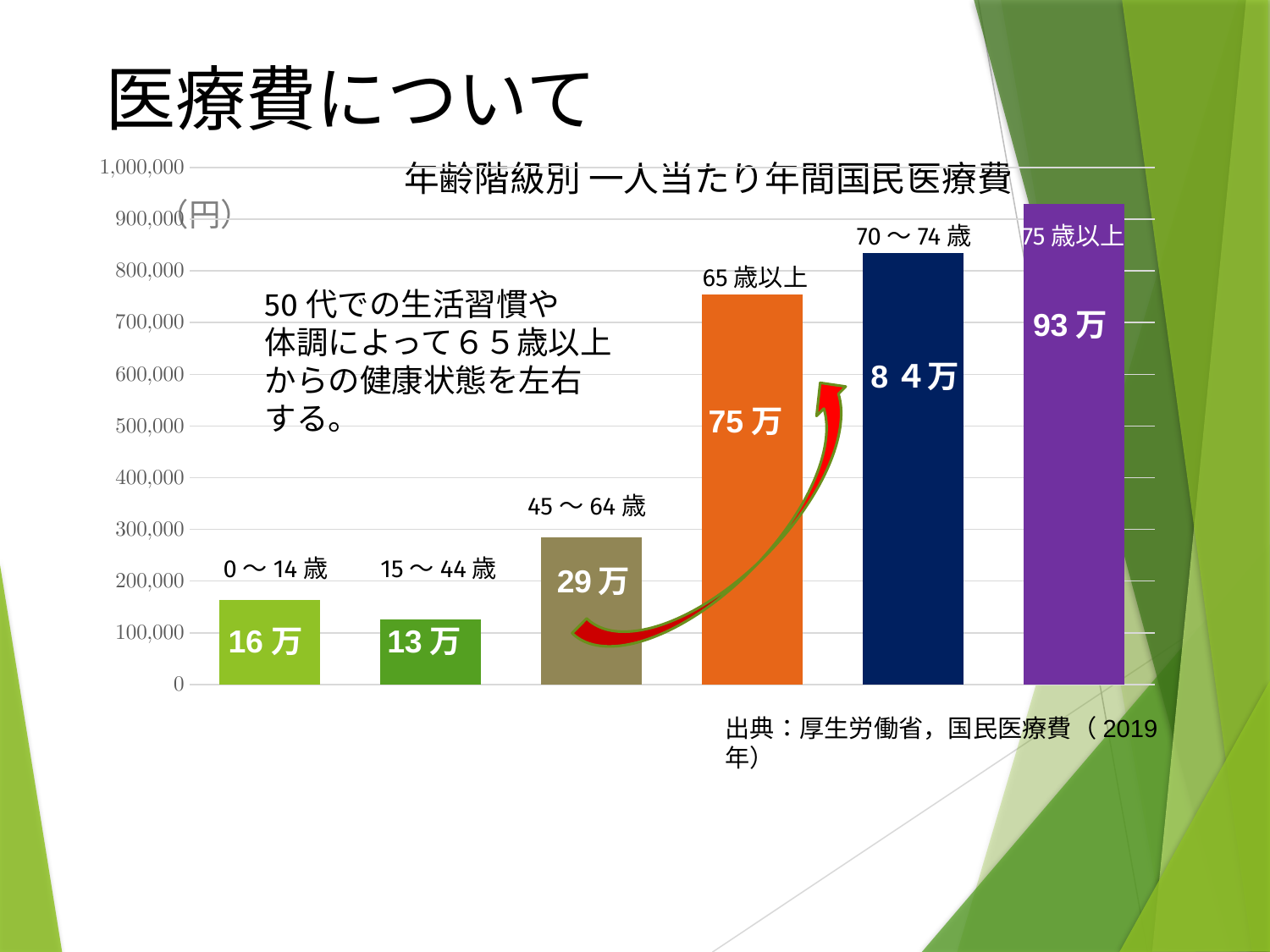

医療費について

### Chart

| Category | 系列 1 |
|---|---|
| 0～14歳 | 164000.0 |
| 15～44歳 | 126000.0 |
| 45～64歳 | 285000.0 |
| 65歳以上 | 754000.0 |
| 70～74歳（再掲） | 835000.0 |
| 75歳以上（再掲） | 930000.0 |
50代での生活習慣や
体調によって６５歳以上
からの健康状態を左右
する。
93万
8４万
75万
16万
13万
出典：厚生労働省，国民医療費（2019年）
年齢階級別 一人当たり年間国民医療費
（円）
75歳以上
70～74歳
65歳以上
45～64歳
0～14歳
15～44歳